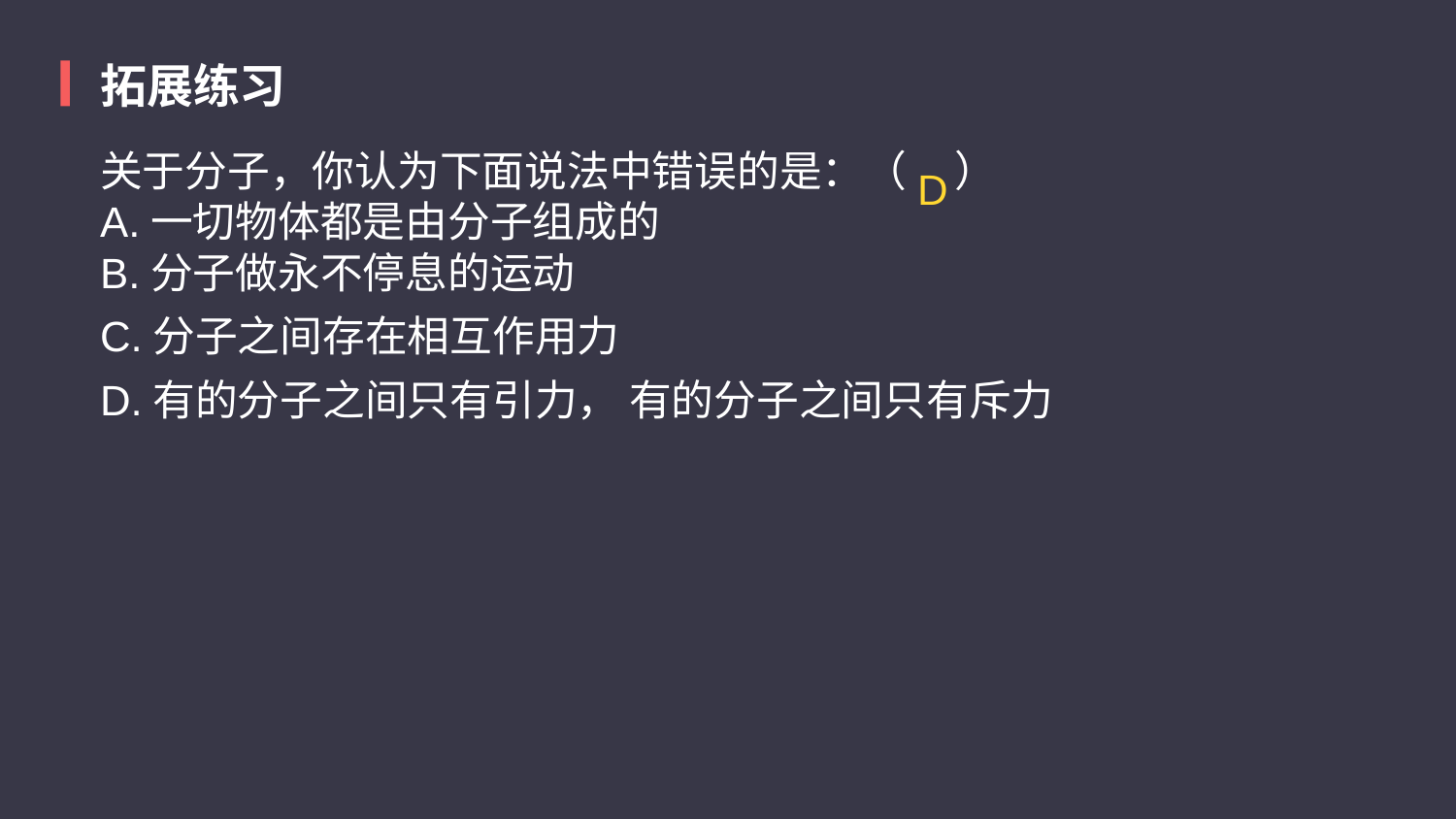

拓展练习

关于分子，你认为下面说法中错误的是：（     ）
A.一切物体都是由分子组成的    
B.分子做永不停息的运动
C.分子之间存在相互作用力        
D.有的分子之间只有引力， 有的分子之间只有斥力
D